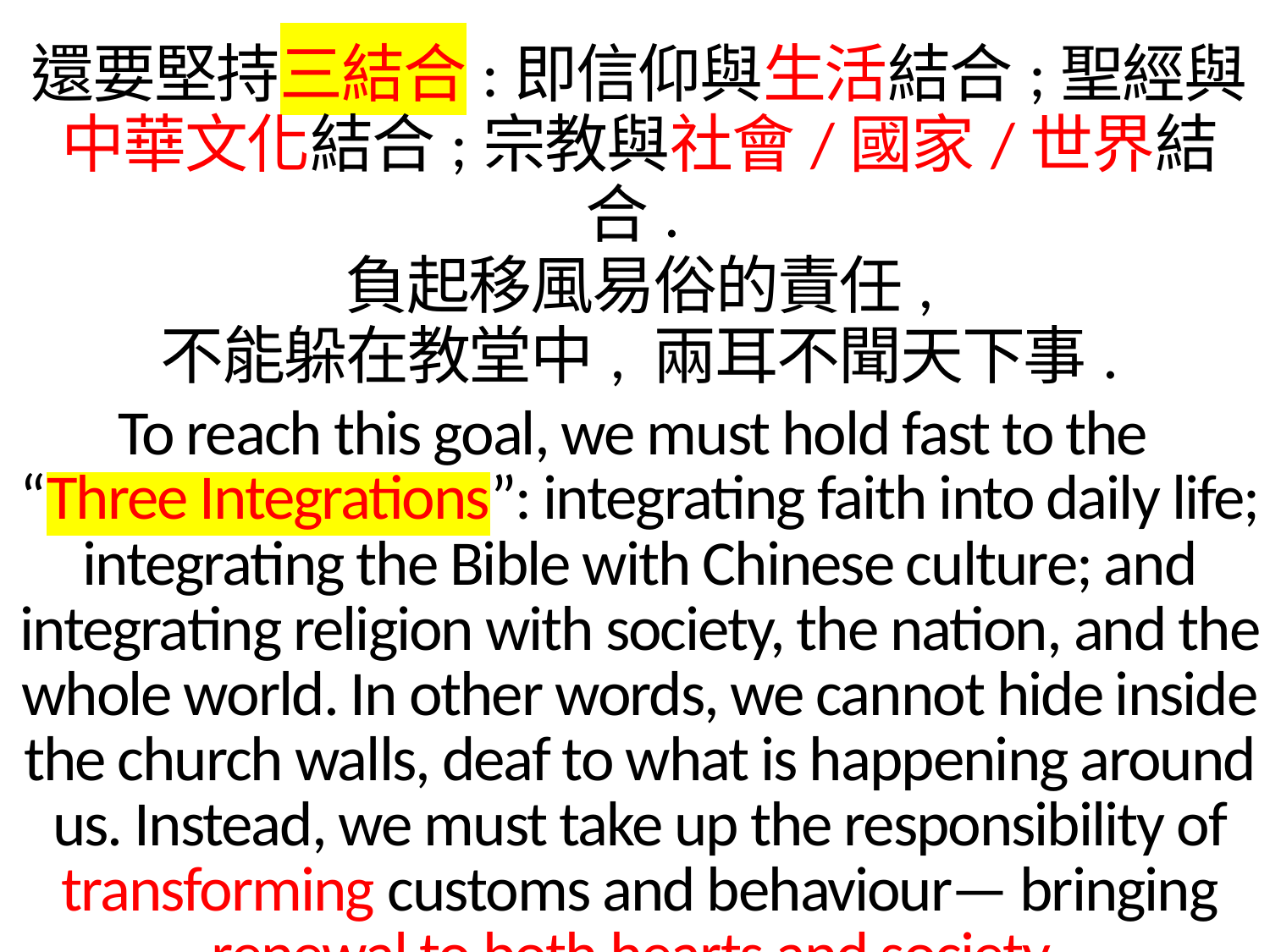

還要堅持三結合:即信仰與生活結合;聖經與
中華文化結合;宗教與社會/國家/世界結合.
負起移風易俗的責任,
不能躲在教堂中, 兩耳不聞天下事.
To reach this goal, we must hold fast to the
“Three Integrations”: integrating faith into daily life; integrating the Bible with Chinese culture; and integrating religion with society, the nation, and the whole world. In other words, we cannot hide inside the church walls, deaf to what is happening around us. Instead, we must take up the responsibility of transforming customs and behaviour— bringing renewal to both hearts and society.